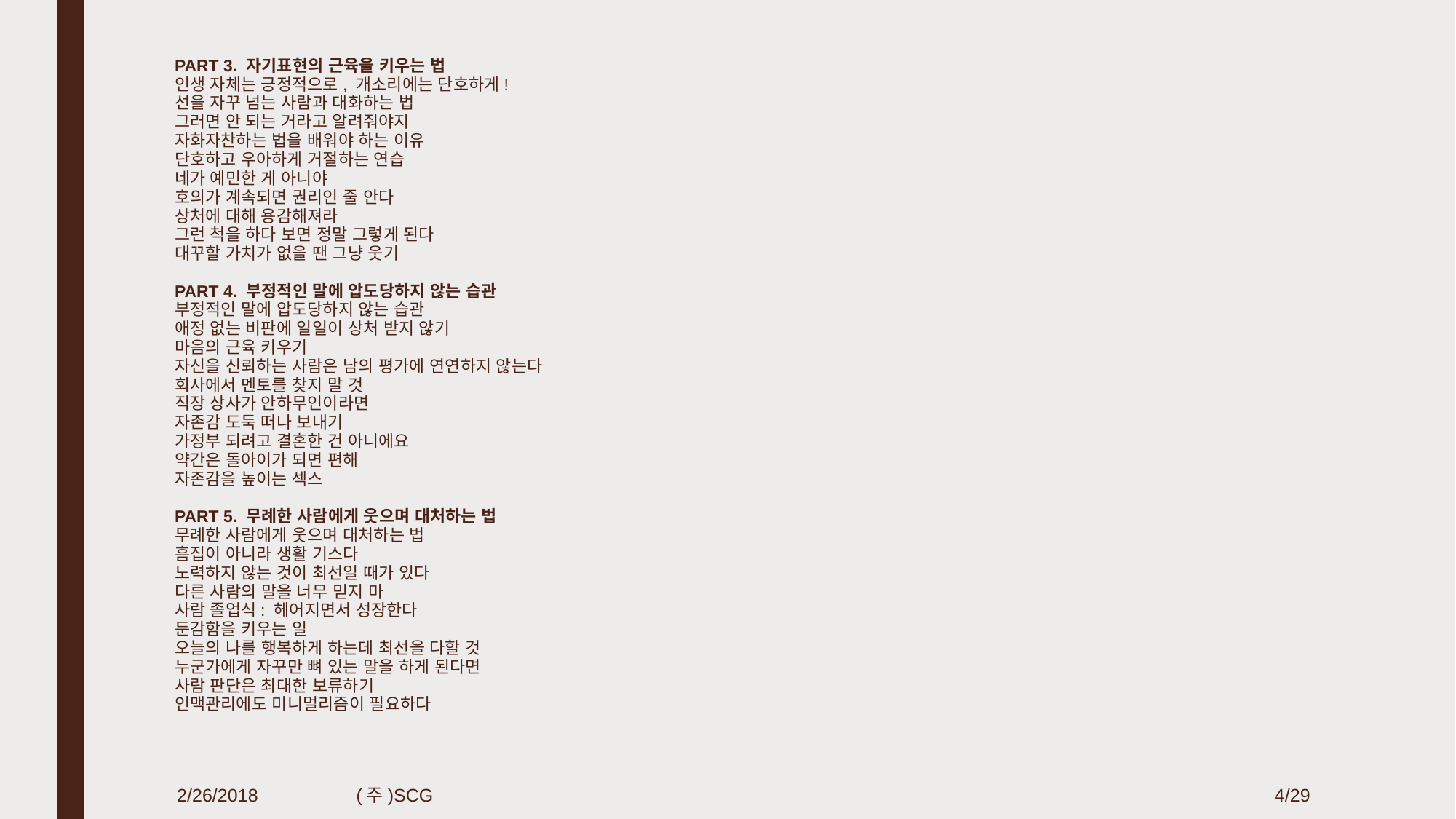

PART 3. 자기표현의 근육을 키우는 법
인생 자체는 긍정적으로, 개소리에는 단호하게!
선을 자꾸 넘는 사람과 대화하는 법
그러면 안 되는 거라고 알려줘야지
자화자찬하는 법을 배워야 하는 이유
단호하고 우아하게 거절하는 연습
네가 예민한 게 아니야
호의가 계속되면 권리인 줄 안다
상처에 대해 용감해져라
그런 척을 하다 보면 정말 그렇게 된다
대꾸할 가치가 없을 땐 그냥 웃기
PART 4. 부정적인 말에 압도당하지 않는 습관
부정적인 말에 압도당하지 않는 습관
애정 없는 비판에 일일이 상처 받지 않기
마음의 근육 키우기
자신을 신뢰하는 사람은 남의 평가에 연연하지 않는다
회사에서 멘토를 찾지 말 것
직장 상사가 안하무인이라면
자존감 도둑 떠나 보내기
가정부 되려고 결혼한 건 아니에요
약간은 돌아이가 되면 편해
자존감을 높이는 섹스
PART 5. 무례한 사람에게 웃으며 대처하는 법
무례한 사람에게 웃으며 대처하는 법
흠집이 아니라 생활 기스다
노력하지 않는 것이 최선일 때가 있다
다른 사람의 말을 너무 믿지 마
사람 졸업식: 헤어지면서 성장한다
둔감함을 키우는 일
오늘의 나를 행복하게 하는데 최선을 다할 것
누군가에게 자꾸만 뼈 있는 말을 하게 된다면
사람 판단은 최대한 보류하기
인맥관리에도 미니멀리즘이 필요하다
2/26/2018
(주)SCG
4/29